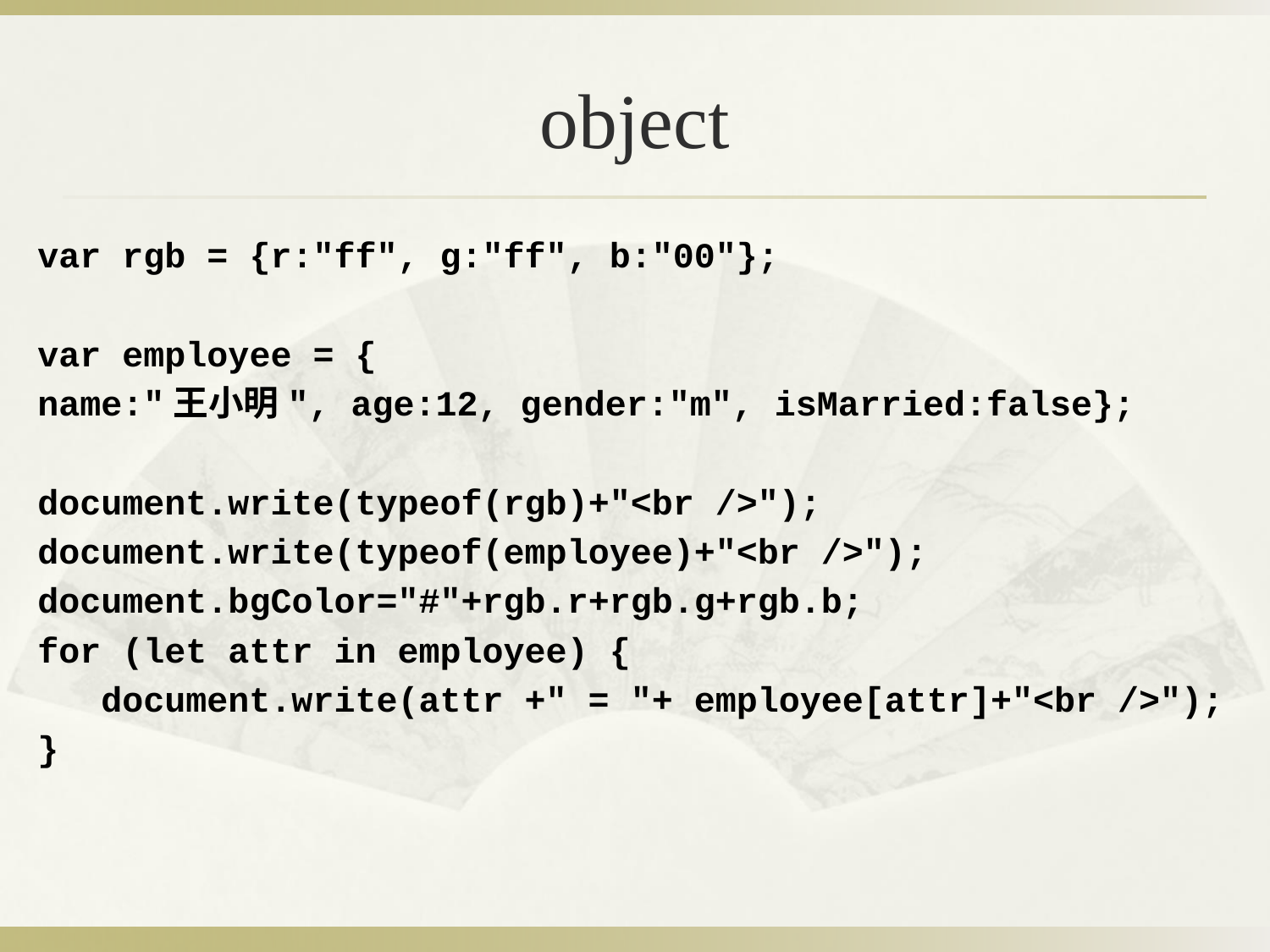

# object
var rgb = {r:"ff", g:"ff", b:"00"};

var employee = {
name:"王小明", age:12, gender:"m", isMarried:false};

document.write(typeof(rgb)+"<br />");
document.write(typeof(employee)+"<br />");
document.bgColor="#"+rgb.r+rgb.g+rgb.b;
for (let attr in employee) {
   document.write(attr +" = "+ employee[attr]+"<br />");
}